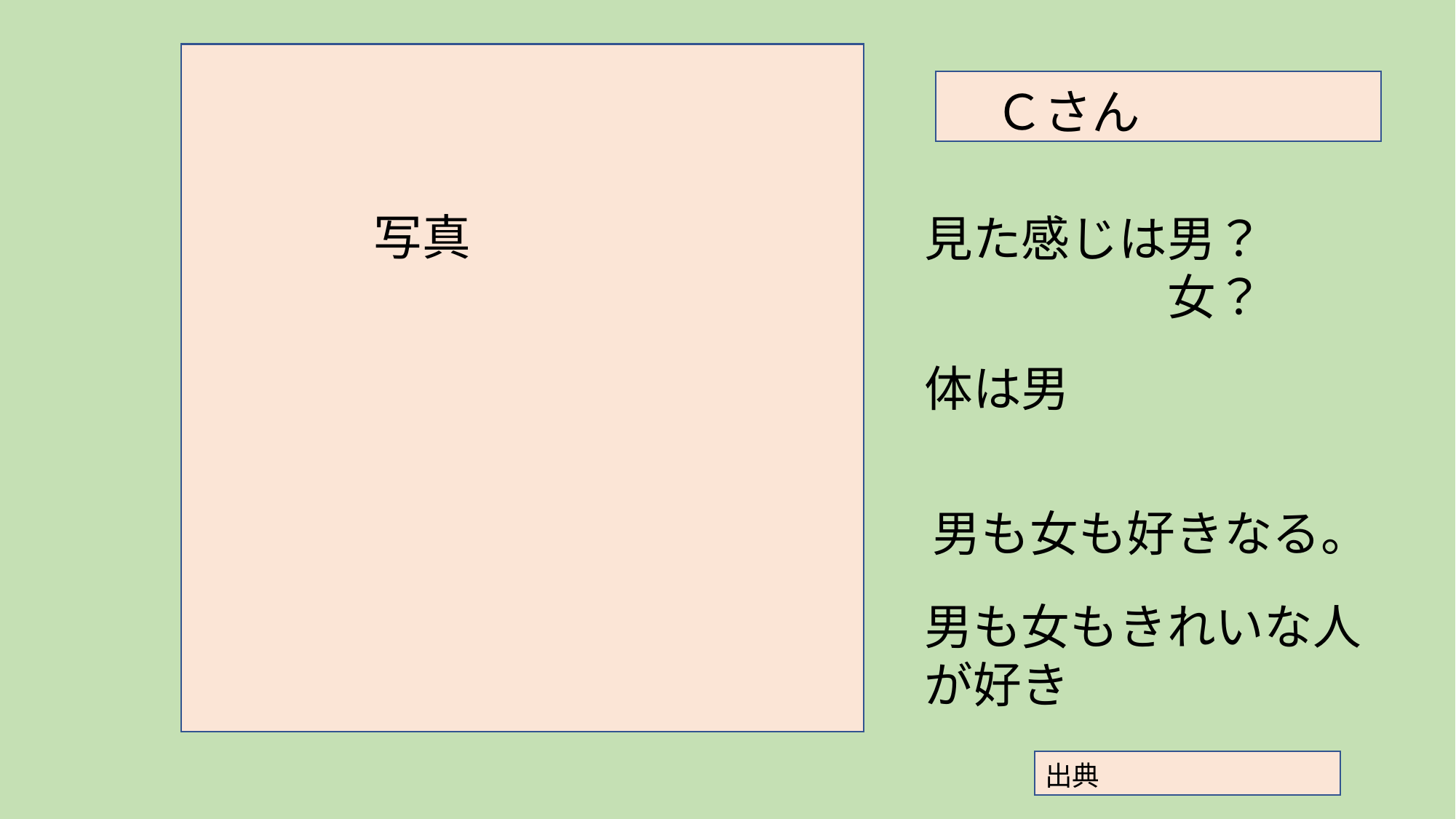

Ｃさん
　写真
見た感じは男？
　　　　　女？
体は男
男も女も好きなる。
男も女もきれいな人が好き

出典